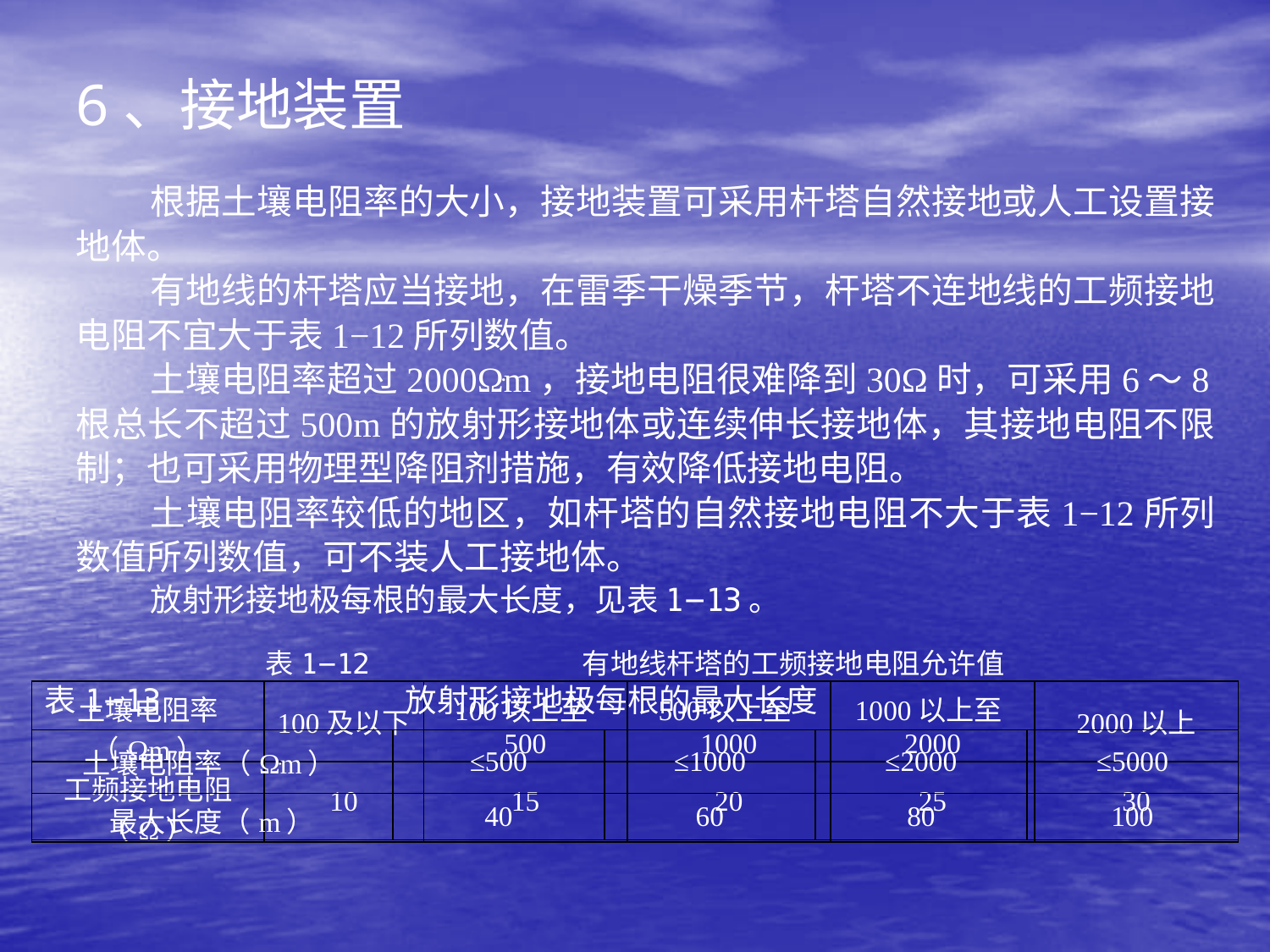

6、接地装置
根据土壤电阻率的大小，接地装置可采用杆塔自然接地或人工设置接地体。
有地线的杆塔应当接地，在雷季干燥季节，杆塔不连地线的工频接地电阻不宜大于表1−12所列数值。
土壤电阻率超过2000Ωּm，接地电阻很难降到30Ω时，可采用6～8根总长不超过500m的放射形接地体或连续伸长接地体，其接地电阻不限制；也可采用物理型降阻剂措施，有效降低接地电阻。
土壤电阻率较低的地区，如杆塔的自然接地电阻不大于表1−12所列数值所列数值，可不装人工接地体。
放射形接地极每根的最大长度，见表1−13。
| 表1−12 有地线杆塔的工频接地电阻允许值 |  |  |  |  |  |
| --- | --- | --- | --- | --- | --- |
| 土壤电阻率（Ωּm） | 100及以下 | 100以上至500 | 500以上至1000 | 1000以上至2000 | 2000以上 |
| 工频接地电阻（Ω） | 10 | 15 | 20 | 25 | 30 |
| 表1−13 放射形接地极每根的最大长度 |  |  |  |  |
| --- | --- | --- | --- | --- |
| 土壤电阻率（Ωּm） | ≤500 | ≤1000 | ≤2000 | ≤5000 |
| 最大长度（m） | 40 | 60 | 80 | 100 |